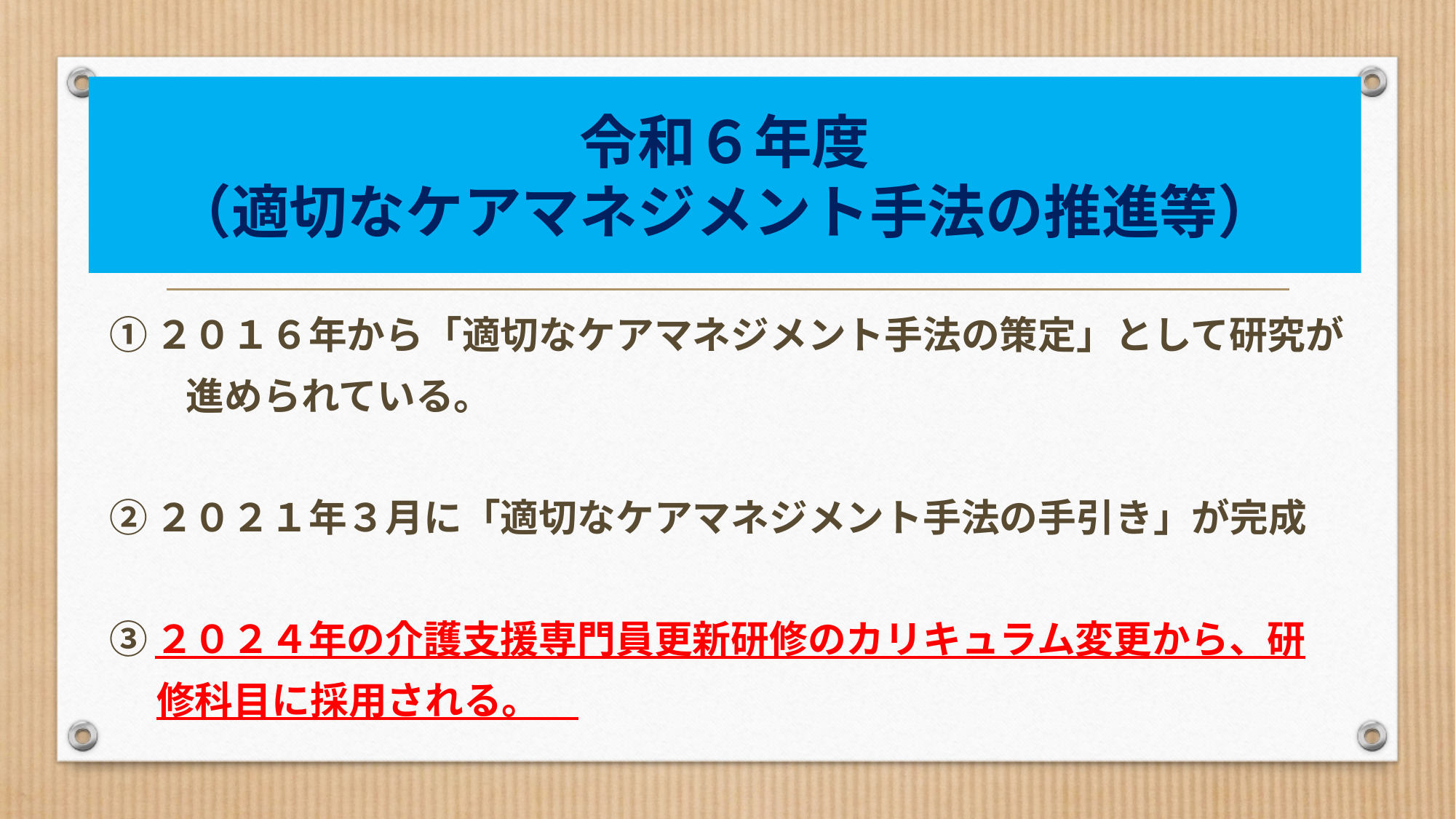

# 令和６年度 （適切なケアマネジメント手法の推進等）
①２０１６年から「適切なケアマネジメント手法の策定」として研究が
　　進められている。

②２０２１年３月に「適切なケアマネジメント手法の手引き」が完成

③２０２４年の介護支援専門員更新研修のカリキュラム変更から、研
　 修科目に採用される。